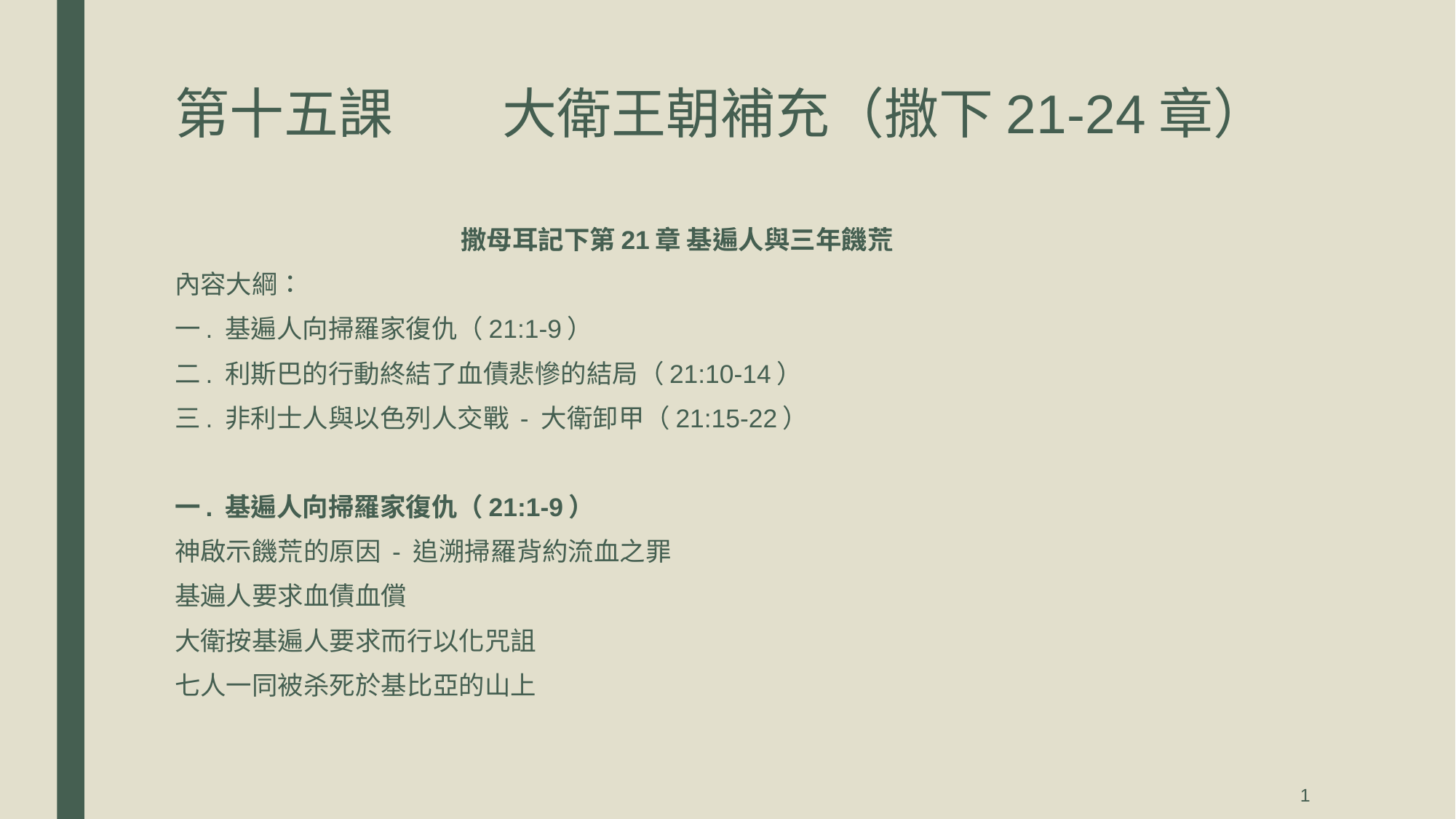

# 第十五課	大衛王朝補充（撒下21-24章）
撒母耳記下第21章 基遍人與三年饑荒
內容大綱：
一. 基遍人向掃羅家復仇（21:1-9）
二. 利斯巴的行動終結了血債悲慘的結局（21:10-14）
三. 非利士人與以色列人交戰 - 大衛卸甲（21:15-22）

一. 基遍人向掃羅家復仇（21:1-9）
神啟示饑荒的原因 - 追溯掃羅背約流血之罪
基遍人要求血債血償
大衛按基遍人要求而行以化咒詛
七人一同被杀死於基比亞的山上

1